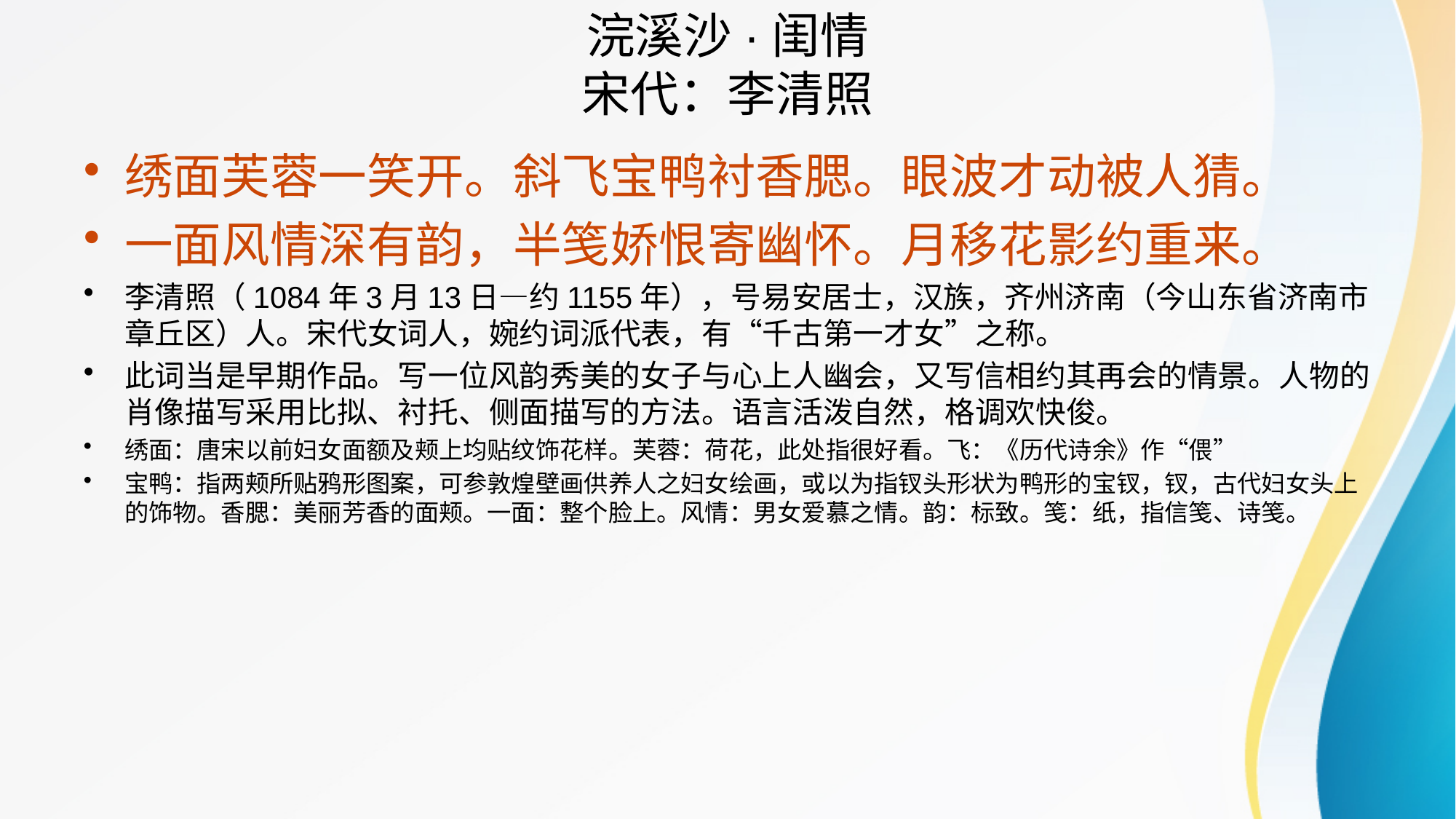

# 浣溪沙·闺情 宋代：李清照
绣面芙蓉一笑开。斜飞宝鸭衬香腮。眼波才动被人猜。
一面风情深有韵，半笺娇恨寄幽怀。月移花影约重来。
李清照（1084年3月13日—约1155年），号易安居士，汉族，齐州济南（今山东省济南市章丘区）人。宋代女词人，婉约词派代表，有“千古第一才女”之称。
此词当是早期作品。写一位风韵秀美的女子与心上人幽会，又写信相约其再会的情景。人物的肖像描写采用比拟、衬托、侧面描写的方法。语言活泼自然，格调欢快俊。
绣面：唐宋以前妇女面额及颊上均贴纹饰花样。芙蓉：荷花，此处指很好看。飞：《历代诗余》作“偎”
宝鸭：指两颊所贴鸦形图案，可参敦煌壁画供养人之妇女绘画，或以为指钗头形状为鸭形的宝钗，钗，古代妇女头上的饰物。香腮：美丽芳香的面颊。一面：整个脸上。风情：男女爱慕之情。韵：标致。笺：纸，指信笺、诗笺。